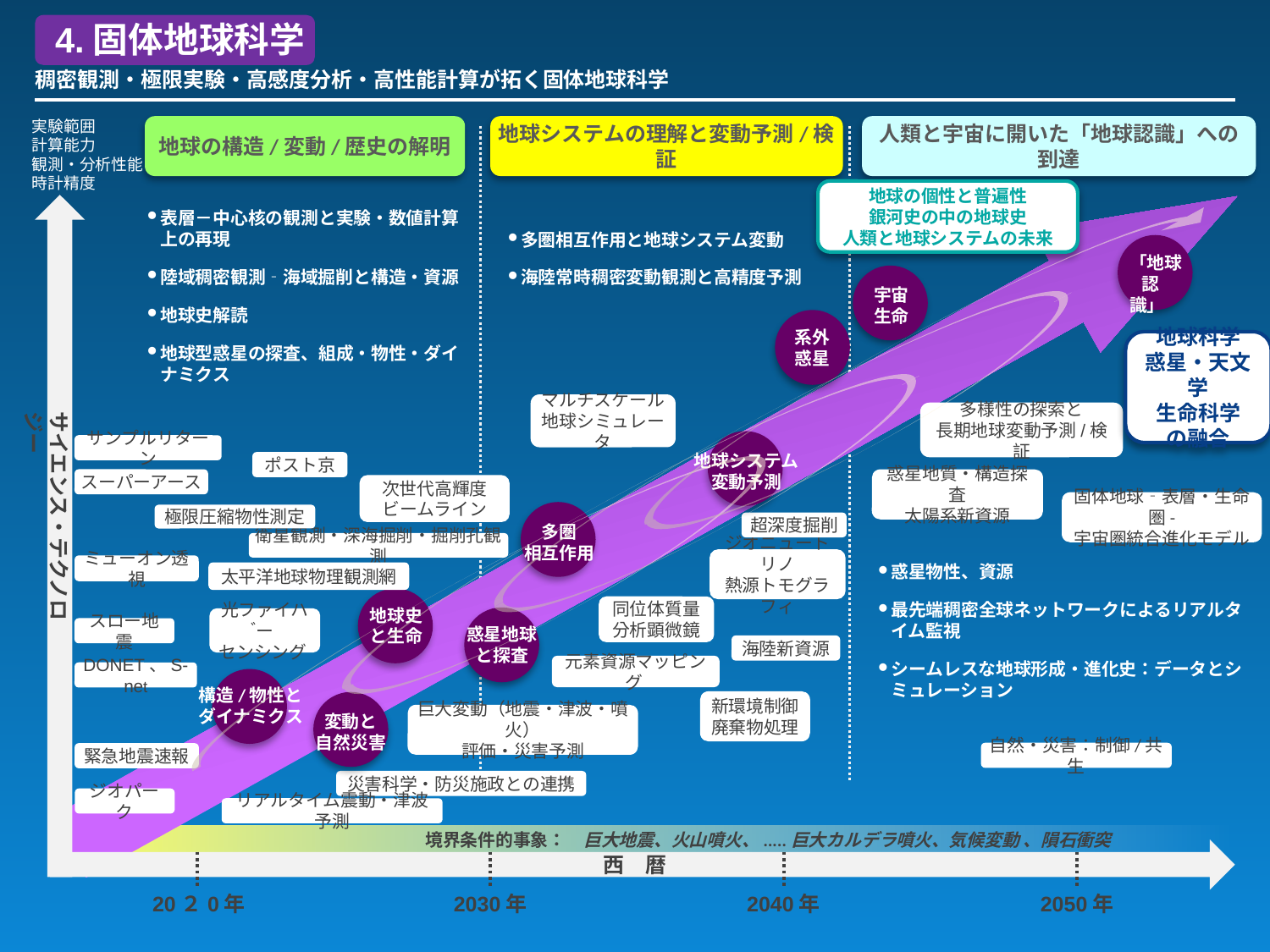

# 4.固体地球科学
稠密観測・極限実験・高感度分析・高性能計算が拓く固体地球科学
実験範囲
計算能力
観測・分析性能
時計精度
地球の構造/変動/歴史の解明
地球システムの理解と変動予測/検証
人類と宇宙に開いた「地球認識」への到達
地球の個性と普遍性
銀河史の中の地球史
人類と地球システムの未来

表層－中心核の観測と実験・数値計算上の再現

陸域稠密観測‐海域掘削と構造・資源

地球史解読

地球型惑星の探査、組成・物性・ダイナミクス
多圏相互作用と地球システム変動

海陸常時稠密変動観測と高精度予測

「地球
  認識」

宇宙
生命

系外
惑星

地球科学
惑星・天文学
生命科学
の融合
マルチスケール地球シミュレータ
多様性の探索と
長期地球変動予測/検証
サイエンス・テクノロジー

地球システム
変動予測
サンプルリターン

ポスト京
スーパーアース
惑星地質・構造探査
太陽系新資源
次世代高輝度
ビームライン
固体地球‐表層・生命圏-
宇宙圏統合進化モデル

多圏
相互作用
極限圧縮物性測定
超深度掘削
衛星観測・深海掘削・掘削孔観測
ジオニュートリノ
熱源トモグラフィ
ミューオン透視
惑星物性、資源

最先端稠密全球ネットワークによるリアルタイム監視

シームレスな地球形成・進化史：データとシミュレーション
太平洋地球物理観測網

地球史
と生命
同位体質量
分析顕微鏡

惑星地球
と探査
光ファイバー
センシング
スロー地震
海陸新資源
元素資源マッピング
DONET、S-net

構造/物性と
ダイナミクス
新環境制御
廃棄物処理

変動と
自然災害
巨大変動（地震・津波・噴火）
評価・災害予測

自然・災害：制御/共生
緊急地震速報
災害科学・防災施政との連携
ジオパーク
リアルタイム震動・津波予測

境界条件的事象：　巨大地震、火山噴火、.....巨大カルデラ噴火、気候変動 、隕石衝突

西　暦
20２0年
2030年
2040年
2050年